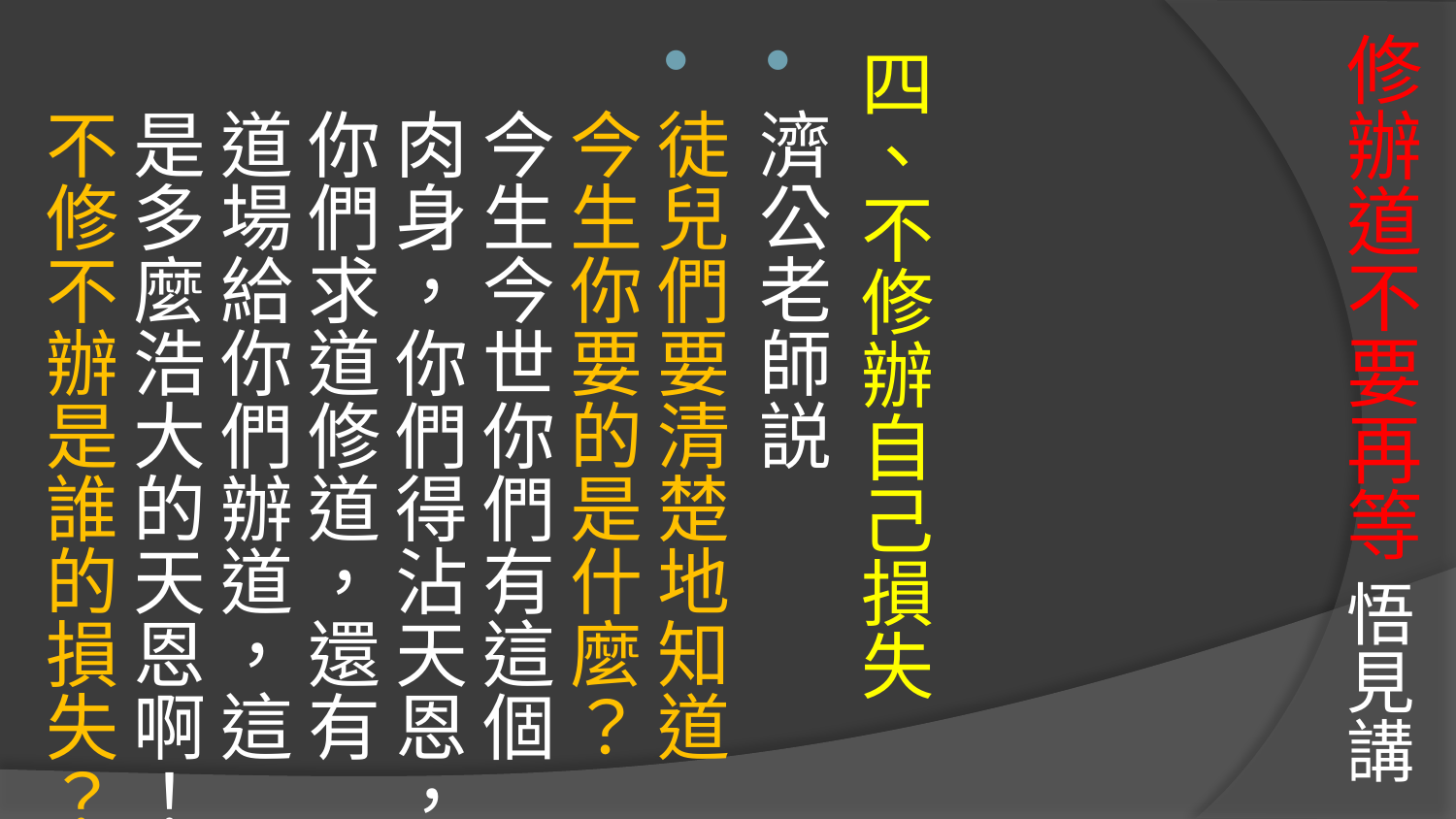

# 修辦道不要再等 悟見講
四、不修辦自己損失
濟公老師説
徒兒們要清楚地知道今生你要的是什麼？今生今世你們有這個肉身，你們得沾天恩，你們求道修道，還有道場給你們辦道，這是多麼浩大的天恩啊！不修不辦是誰的損失？